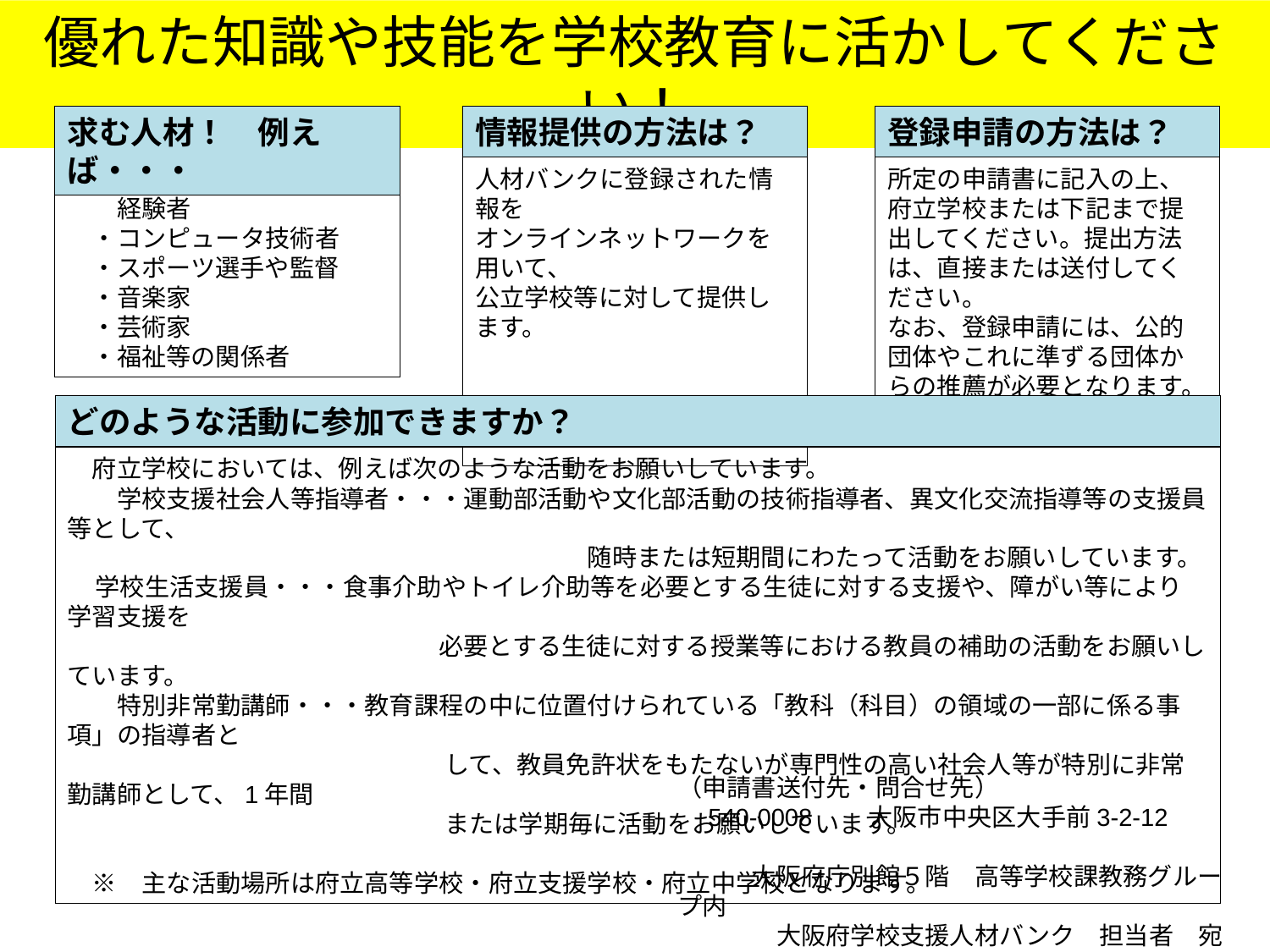

優れた知識や技能を学校教育に活かしてください！
求む人材！　例えば・・・
　・国際交流や海外勤務の
　　経験者
　・コンピュータ技術者
　・スポーツ選手や監督
　・音楽家
　・芸術家
　・福祉等の関係者
情報提供の方法は？
人材バンクに登録された情報を
オンラインネットワークを用いて、
公立学校等に対して提供します。

登録申請の方法は？
所定の申請書に記入の上、府立学校または下記まで提出してください。提出方法は、直接または送付してください。
なお、登録申請には、公的団体やこれに準ずる団体からの推薦が必要となります。
どのような活動に参加できますか？
　府立学校においては、例えば次のような活動をお願いしています。
　　学校支援社会人等指導者・・・運動部活動や文化部活動の技術指導者、異文化交流指導等の支援員等として、
　　　　　　　　　　　　　　　　　　　　　随時または短期間にわたって活動をお願いしています。
    学校生活支援員・・・食事介助やトイレ介助等を必要とする生徒に対する支援や、障がい等により学習支援を
　　　　　　　　　　　　　　　必要とする生徒に対する授業等における教員の補助の活動をお願いしています。
　　特別非常勤講師・・・教育課程の中に位置付けられている「教科（科目）の領域の一部に係る事項」の指導者と
　　　　　　　　　　　　　　　 して、教員免許状をもたないが専門性の高い社会人等が特別に非常勤講師として、1年間
　　　　　　　　　　　　　　　 または学期毎に活動をお願いしています。

　※　主な活動場所は府立高等学校・府立支援学校・府立中学校となります。
（申請書送付先・問合せ先）
　540-0008　　大阪市中央区大手前3-2-12
　　　大阪府庁別館５階　高等学校課教務グループ内
　　　　大阪府学校支援人材バンク　担当者　宛
　　　　電話番号：06-6941-0351（内線：4723）